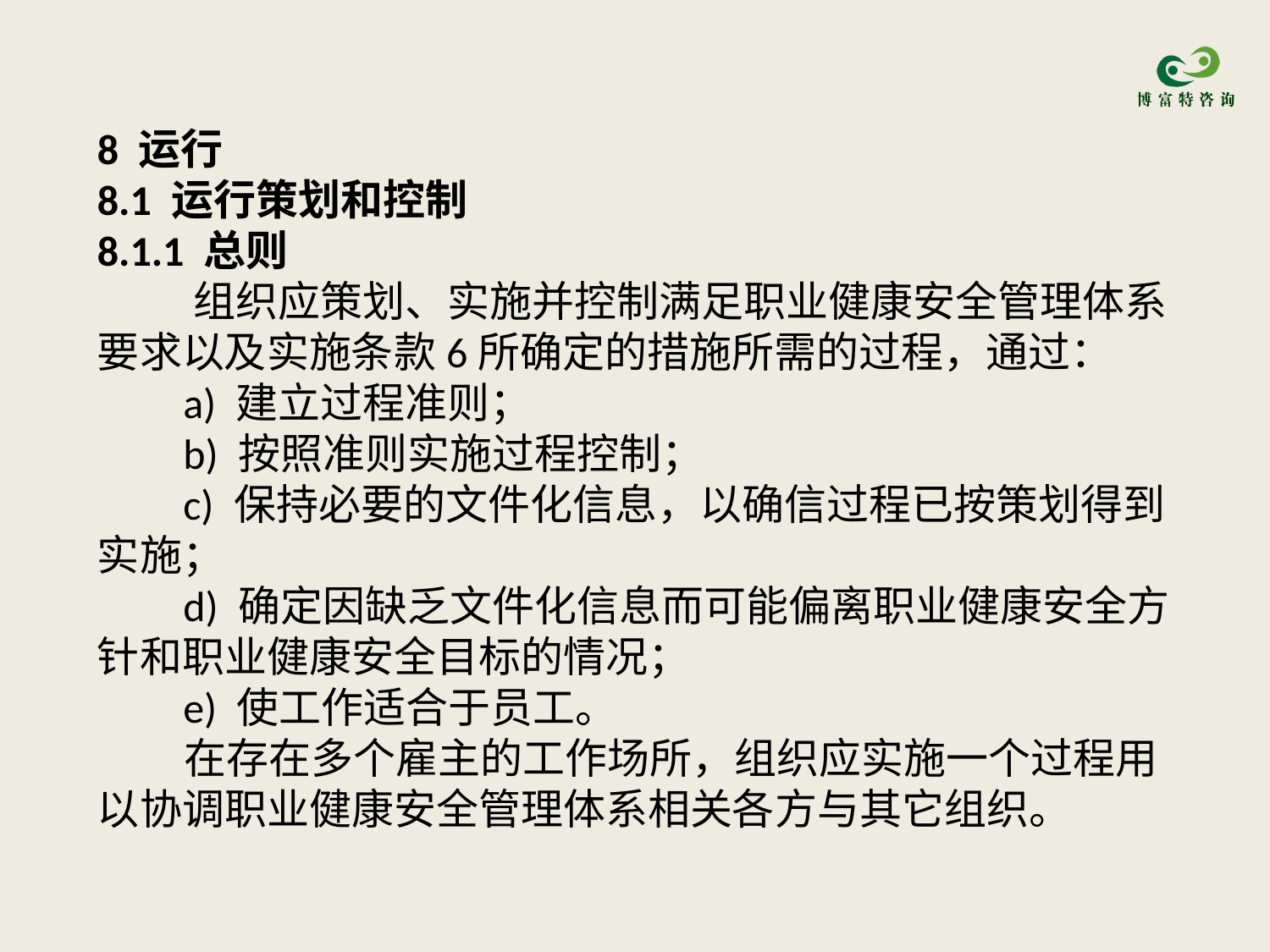

8 运行
8.1 运行策划和控制
8.1.1 总则
         组织应策划、实施并控制满足职业健康安全管理体系要求以及实施条款6所确定的措施所需的过程，通过：
         a) 建立过程准则；
         b) 按照准则实施过程控制；
         c) 保持必要的文件化信息，以确信过程已按策划得到实施；
         d) 确定因缺乏文件化信息而可能偏离职业健康安全方针和职业健康安全目标的情况；
         e) 使工作适合于员工。
        在存在多个雇主的工作场所，组织应实施一个过程用以协调职业健康安全管理体系相关各方与其它组织。